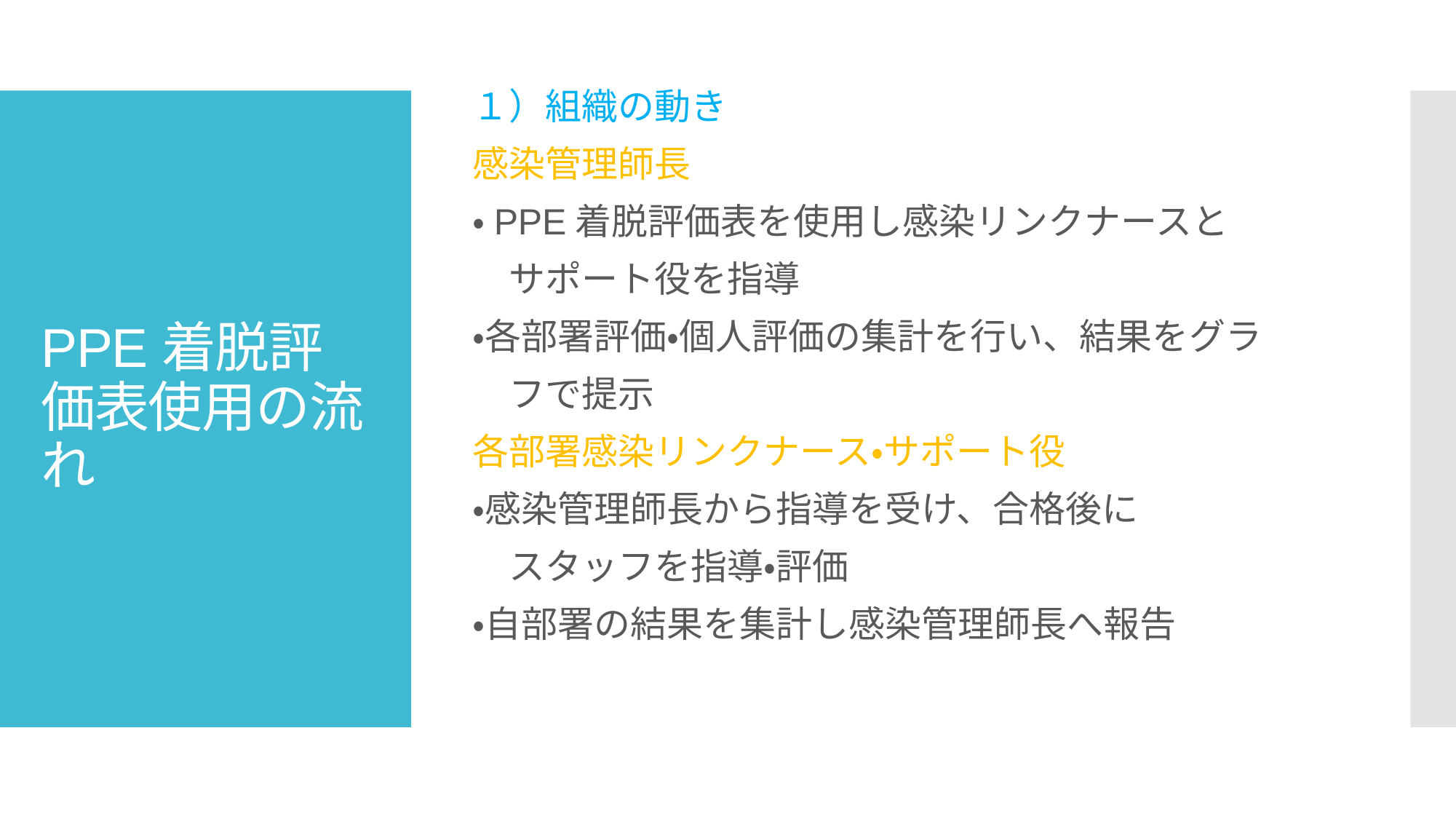

１）組織の動き
感染管理師長
・PPE着脱評価表を使用し感染リンクナースと
　サポート役を指導
・各部署評価・個人評価の集計を行い、結果をグラ
　フで提示
各部署感染リンクナース・サポート役
・感染管理師長から指導を受け、合格後に
　スタッフを指導・評価
・自部署の結果を集計し感染管理師長へ報告

# PPE着脱評価表使用の流れ